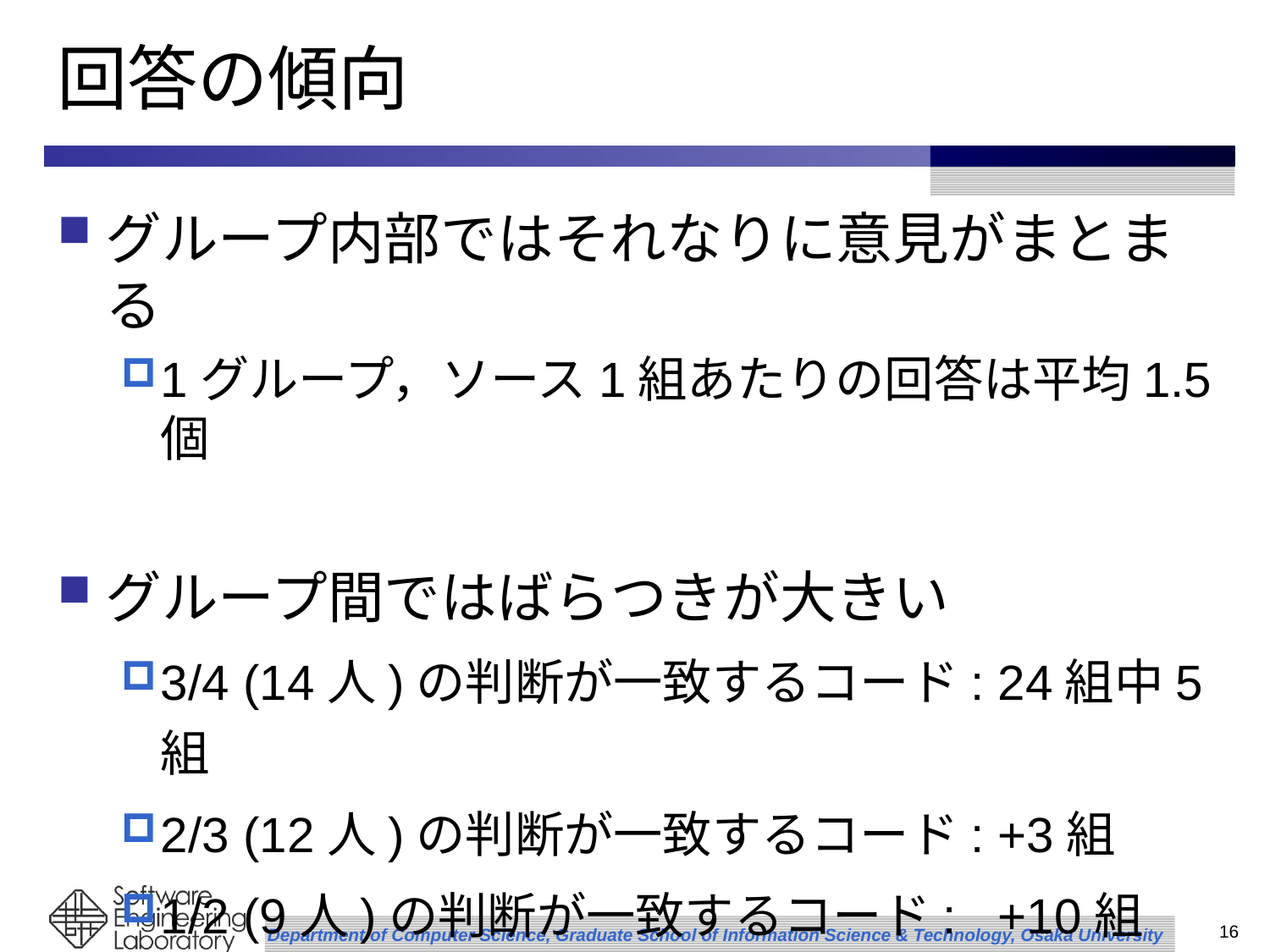

# 回答の傾向
グループ内部ではそれなりに意見がまとまる
1グループ，ソース1組あたりの回答は平均1.5個

グループ間ではばらつきが大きい
3/4 (14人)の判断が一致するコード: 24組中5組
2/3 (12人)の判断が一致するコード: +3組
1/2 (9人)の判断が一致するコード:   +10組
16